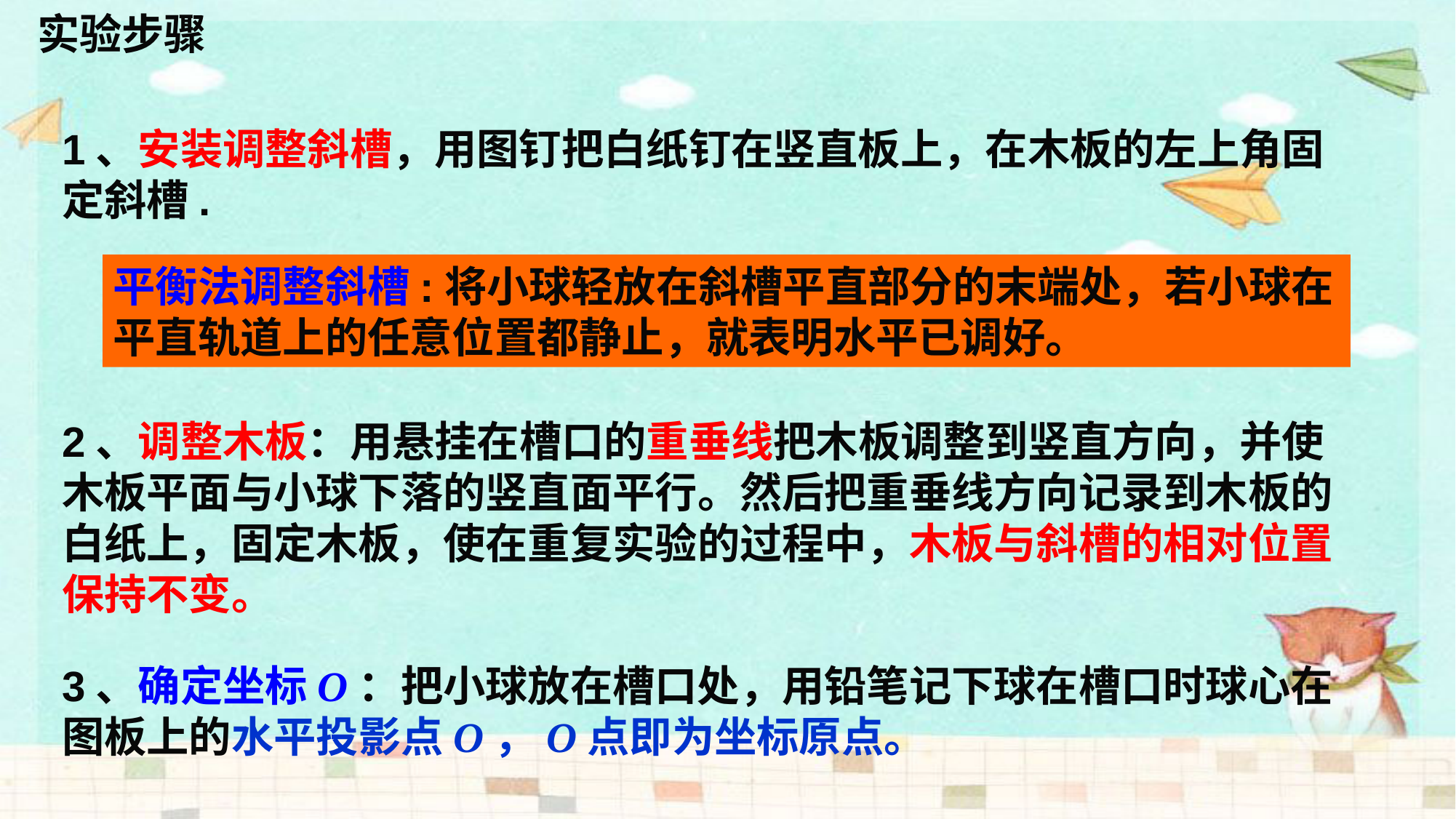

实验步骤
1、安装调整斜槽，用图钉把白纸钉在竖直板上，在木板的左上角固定斜槽.
平衡法调整斜槽:将小球轻放在斜槽平直部分的末端处，若小球在平直轨道上的任意位置都静止，就表明水平已调好。
2、调整木板：用悬挂在槽口的重垂线把木板调整到竖直方向，并使木板平面与小球下落的竖直面平行。然后把重垂线方向记录到木板的白纸上，固定木板，使在重复实验的过程中，木板与斜槽的相对位置保持不变。
3、确定坐标O：把小球放在槽口处，用铅笔记下球在槽口时球心在图板上的水平投影点O，O点即为坐标原点。